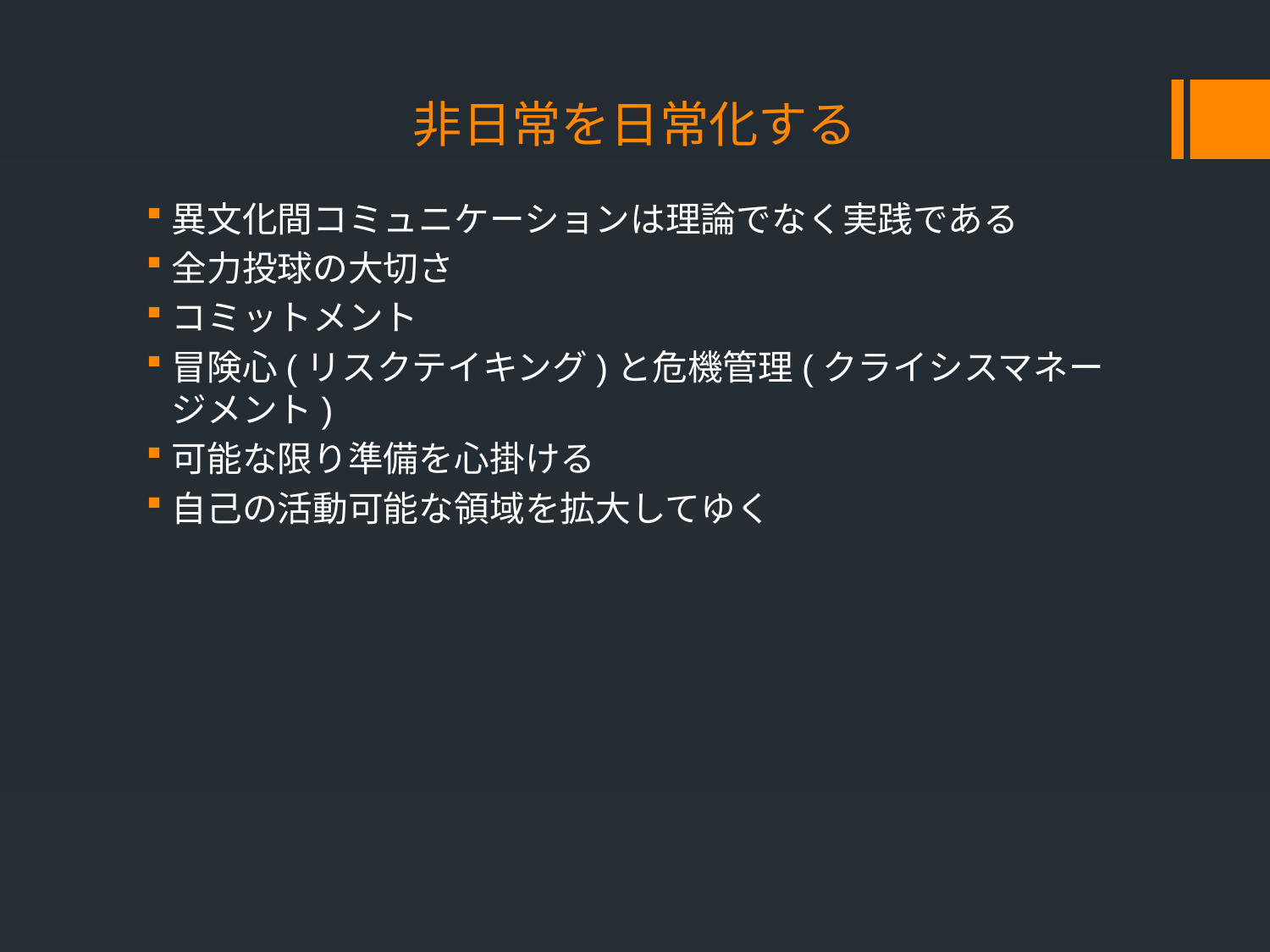

# 非日常を日常化する
異文化間コミュニケーションは理論でなく実践である
全力投球の大切さ
コミットメント
冒険心(リスクテイキング)と危機管理(クライシスマネージメント)
可能な限り準備を心掛ける
自己の活動可能な領域を拡大してゆく